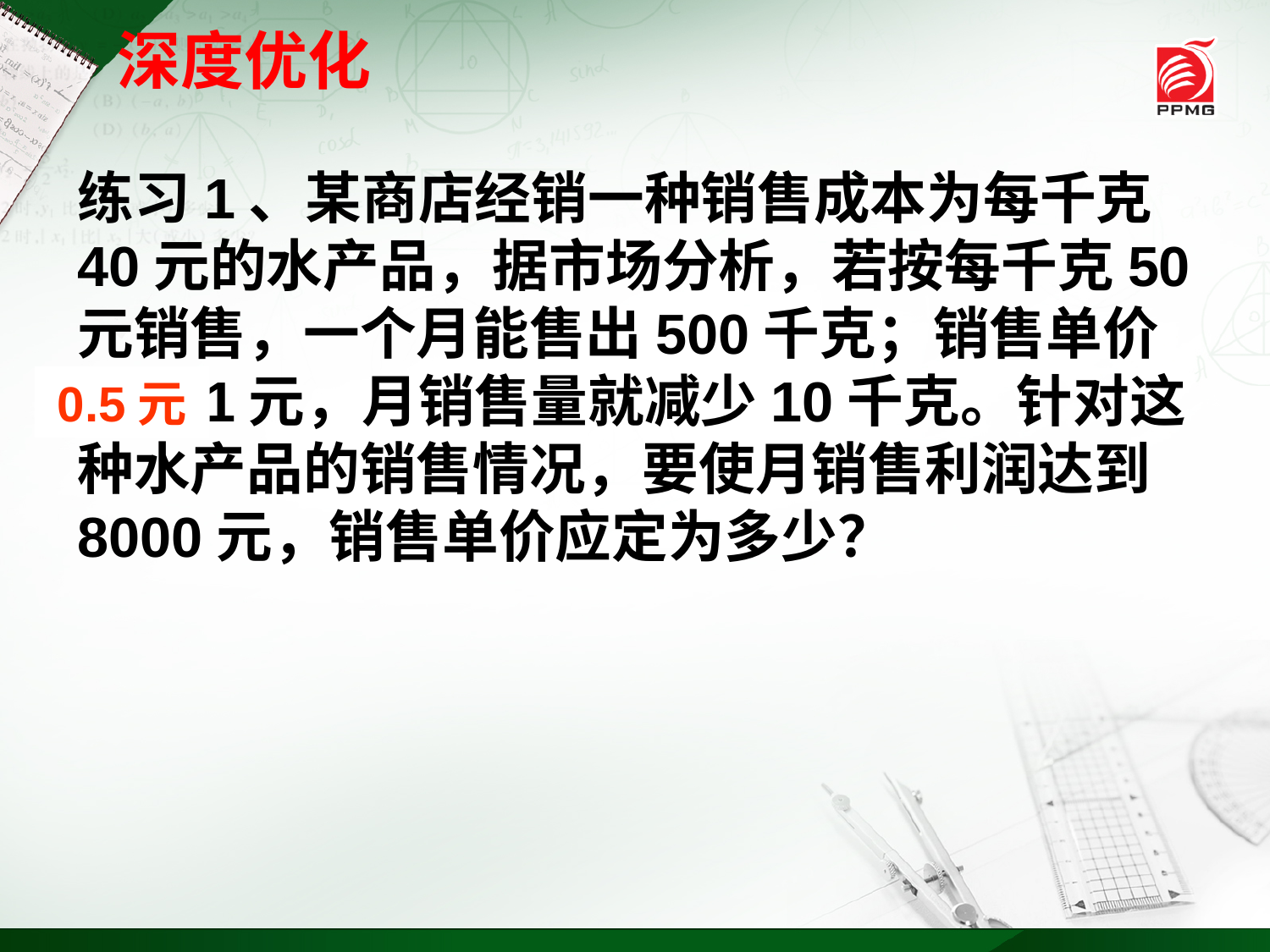

深度优化
练习1、某商店经销一种销售成本为每千克40元的水产品，据市场分析，若按每千克50元销售，一个月能售出500千克；销售单价每涨1元，月销售量就减少10千克。针对这种水产品的销售情况，要使月销售利润达到8000元，销售单价应定为多少？
0.5元